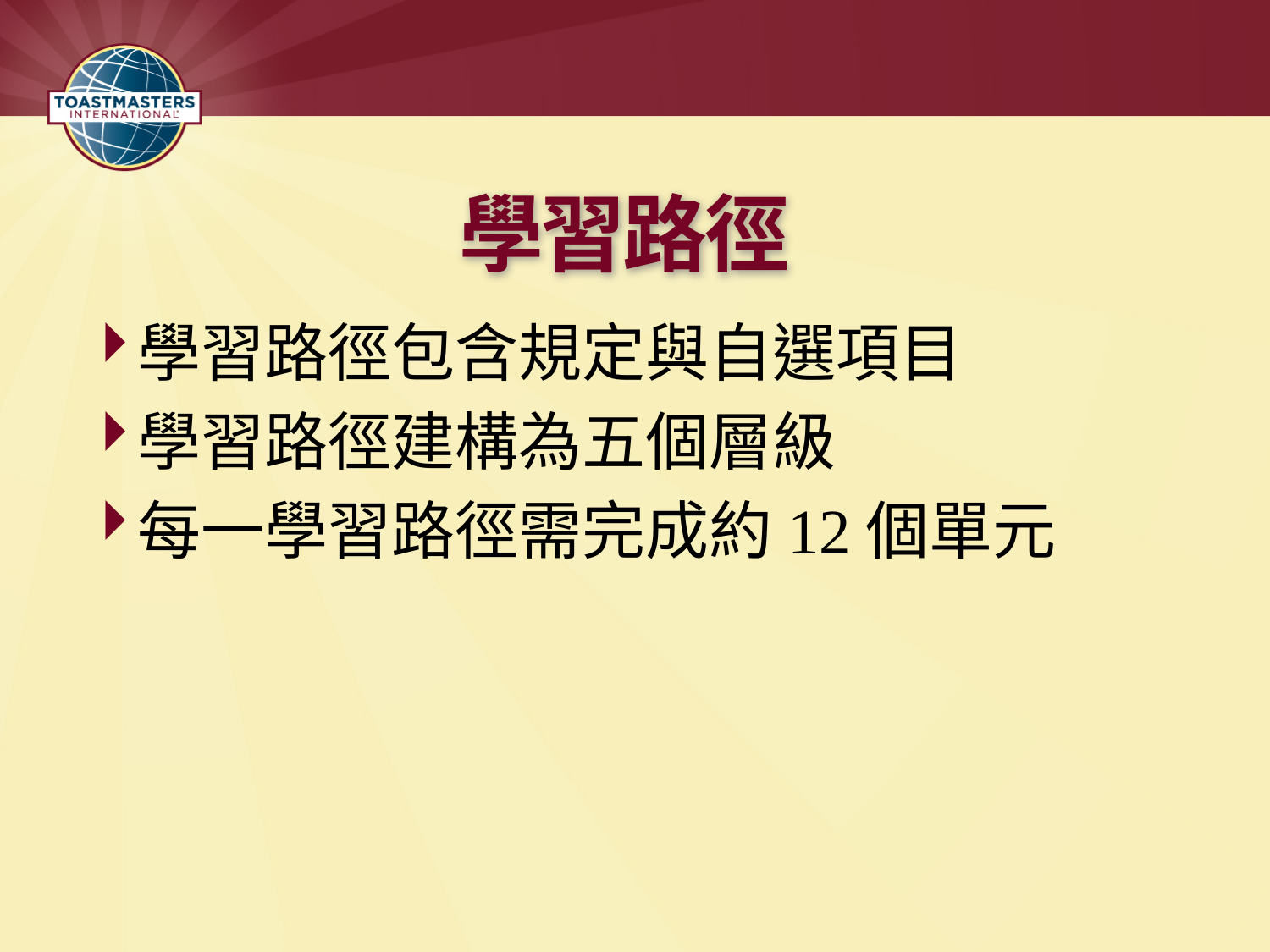

# 學習路徑
學習路徑包含規定與自選項目
學習路徑建構為五個層級
每一學習路徑需完成約12個單元